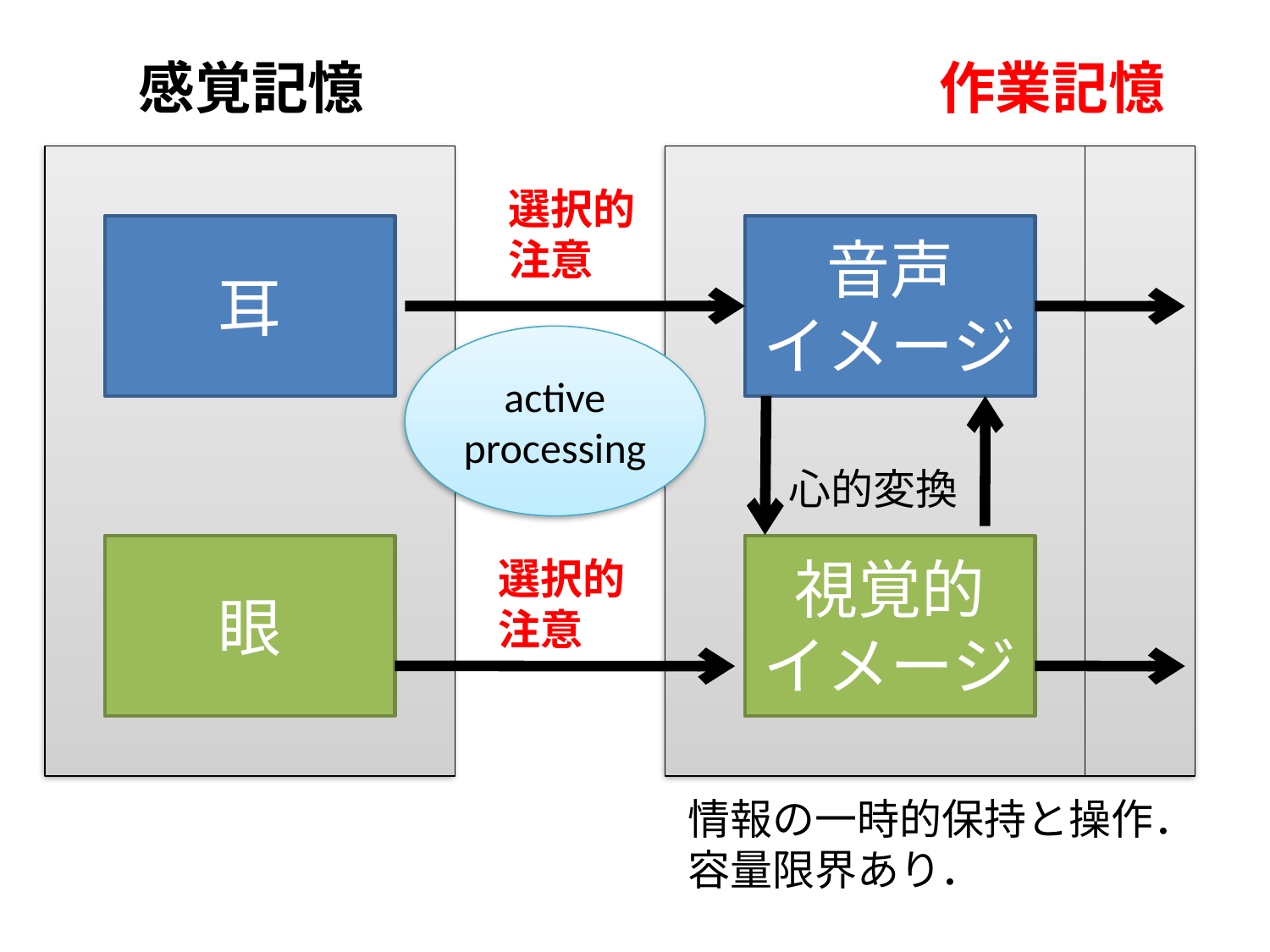

感覚記憶
作業記憶

耳
眼

音声
イメージ
視覚的
イメージ
選択的
注意
active
processing
心的変換
選択的
注意
情報の一時的保持と操作．
容量限界あり．